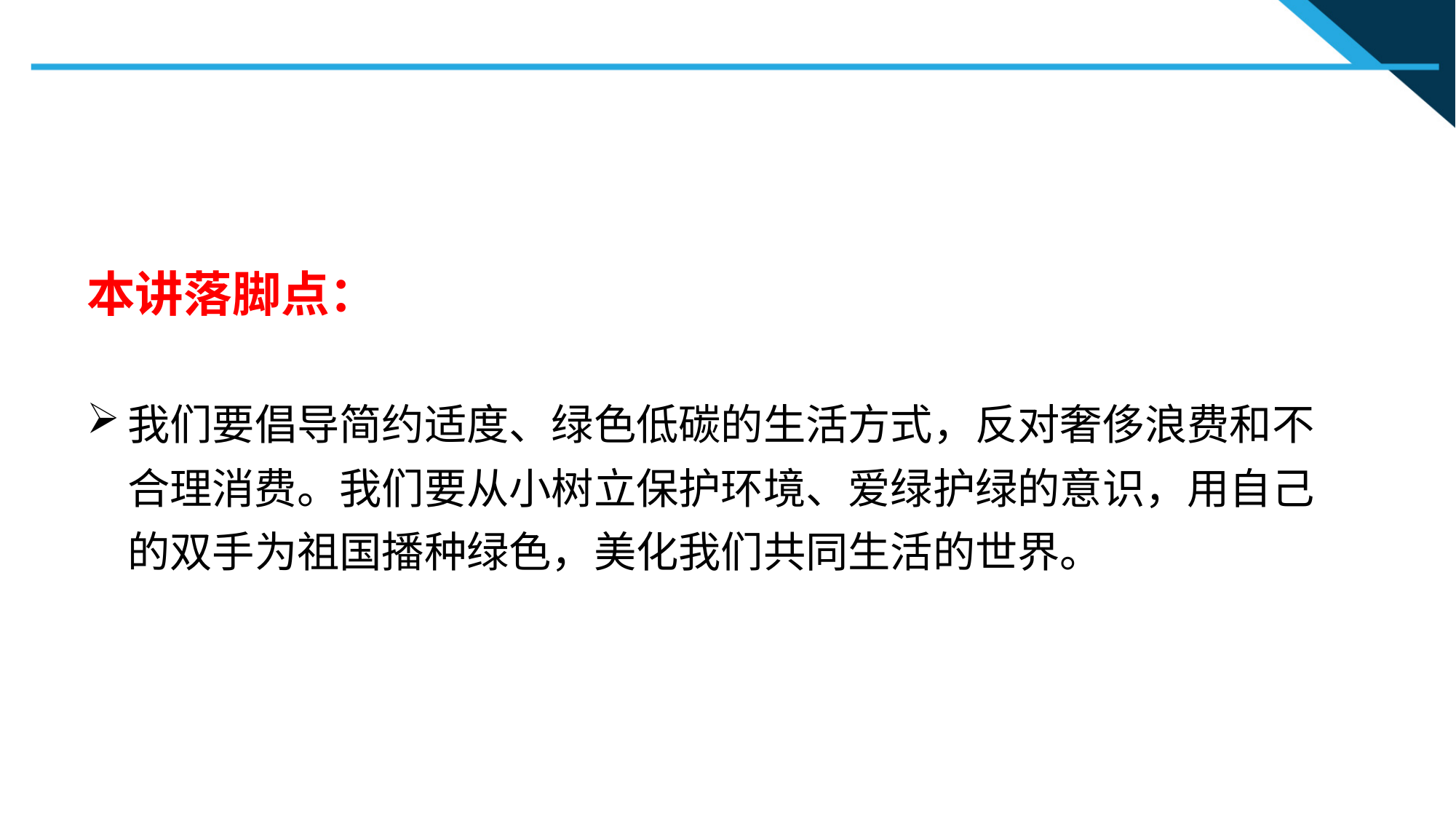

本讲落脚点：

我们要倡导简约适度、绿色低碳的生活方式，反对奢侈浪费和不合理消费。我们要从小树立保护环境、爱绿护绿的意识，用自己的双手为祖国播种绿色，美化我们共同生活的世界。